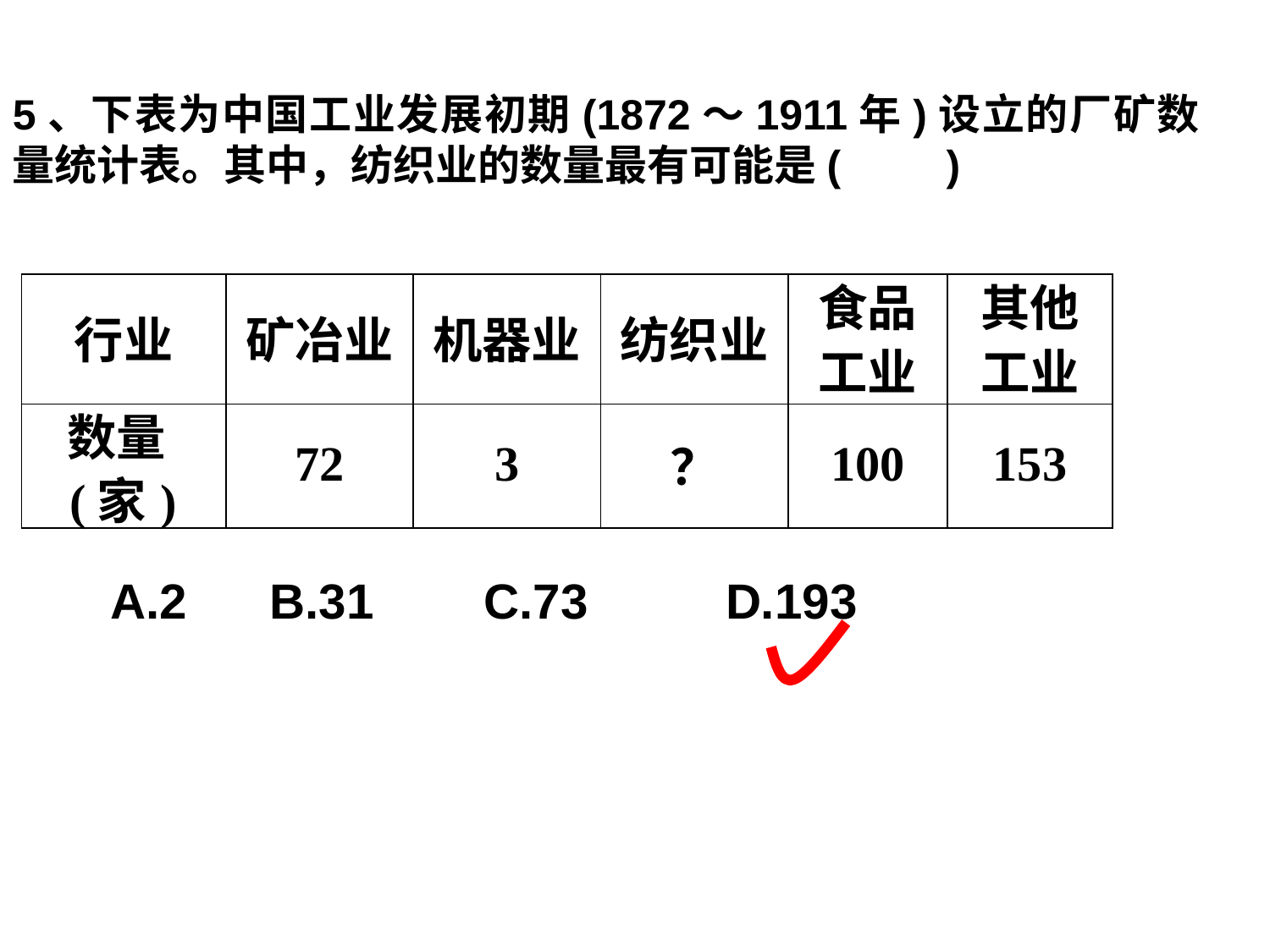

5、下表为中国工业发展初期(1872～1911年)设立的厂矿数量统计表。其中，纺织业的数量最有可能是(　　)
| 行业 | 矿冶业 | 机器业 | 纺织业 | 食品工业 | 其他工业 |
| --- | --- | --- | --- | --- | --- |
| 数量(家) | 72 | 3 | ？ | 100 | 153 |
A.2      B.31        C.73          D.193